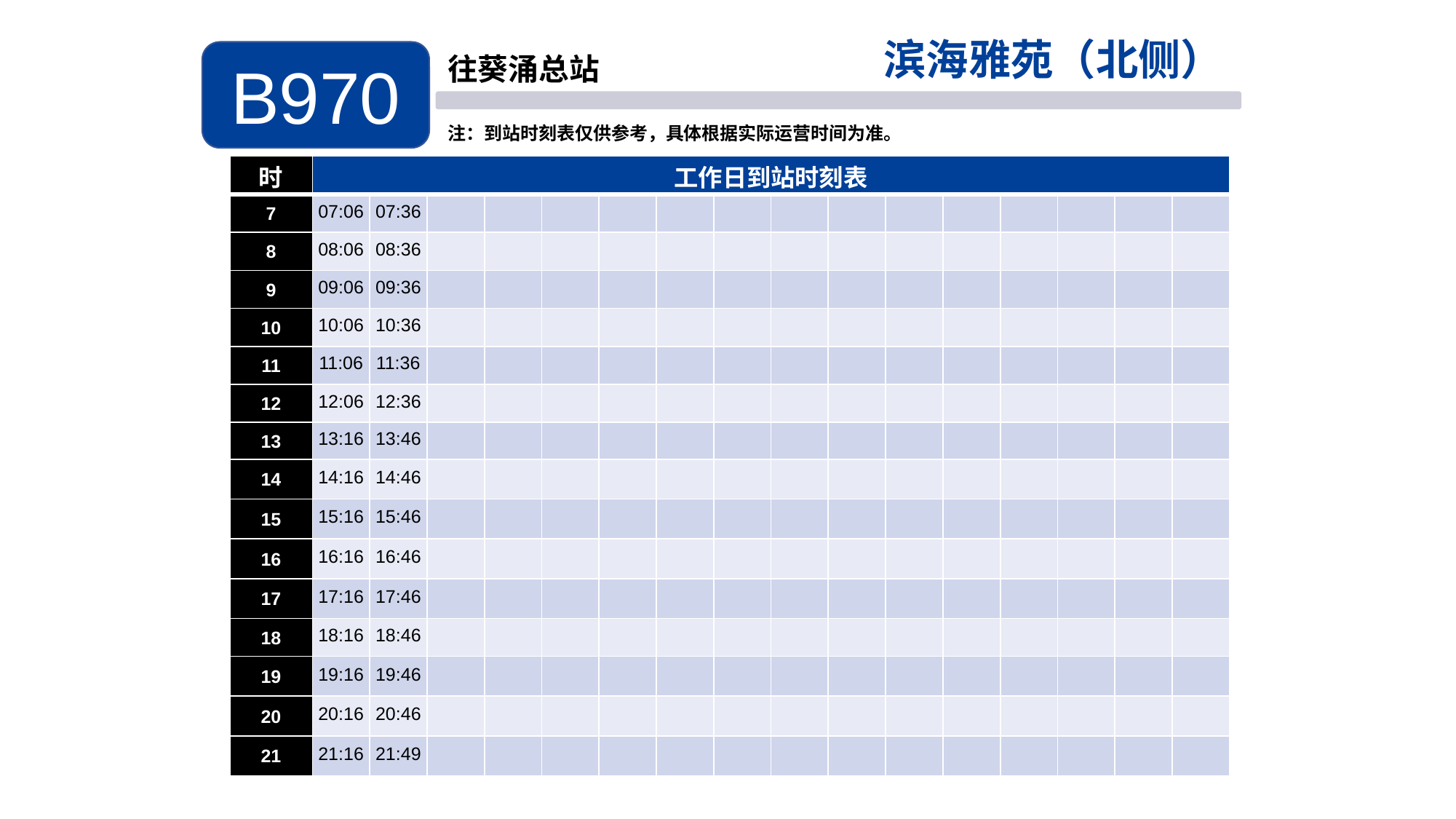

滨海雅苑（北侧）
B970
往葵涌总站

注：到站时刻表仅供参考，具体根据实际运营时间为准。
| 时 | 工作日到站时刻表 |  |  |  |  |  |  |  |  |  |  |  |  |  |  |  |
| --- | --- | --- | --- | --- | --- | --- | --- | --- | --- | --- | --- | --- | --- | --- | --- | --- |
| 7 | 07:06 | 07:36 |  |  |  |  |  |  |  |  |  |  |  |  |  |  |
| 8 | 08:06 | 08:36 |  |  |  |  |  |  |  |  |  |  |  |  |  |  |
| 9 | 09:06 | 09:36 |  |  |  |  |  |  |  |  |  |  |  |  |  |  |
| 10 | 10:06 | 10:36 |  |  |  |  |  |  |  |  |  |  |  |  |  |  |
| 11 | 11:06 | 11:36 |  |  |  |  |  |  |  |  |  |  |  |  |  |  |
| 12 | 12:06 | 12:36 |  |  |  |  |  |  |  |  |  |  |  |  |  |  |
| 13 | 13:16 | 13:46 |  |  |  |  |  |  |  |  |  |  |  |  |  |  |
| 14 | 14:16 | 14:46 |  |  |  |  |  |  |  |  |  |  |  |  |  |  |
| 15 | 15:16 | 15:46 |  |  |  |  |  |  |  |  |  |  |  |  |  |  |
| 16 | 16:16 | 16:46 |  |  |  |  |  |  |  |  |  |  |  |  |  |  |
| 17 | 17:16 | 17:46 |  |  |  |  |  |  |  |  |  |  |  |  |  |  |
| 18 | 18:16 | 18:46 |  |  |  |  |  |  |  |  |  |  |  |  |  |  |
| 19 | 19:16 | 19:46 |  |  |  |  |  |  |  |  |  |  |  |  |  |  |
| 20 | 20:16 | 20:46 |  |  |  |  |  |  |  |  |  |  |  |  |  |  |
| 21 | 21:16 | 21:49 |  |  |  |  |  |  |  |  |  |  |  |  |  |  |